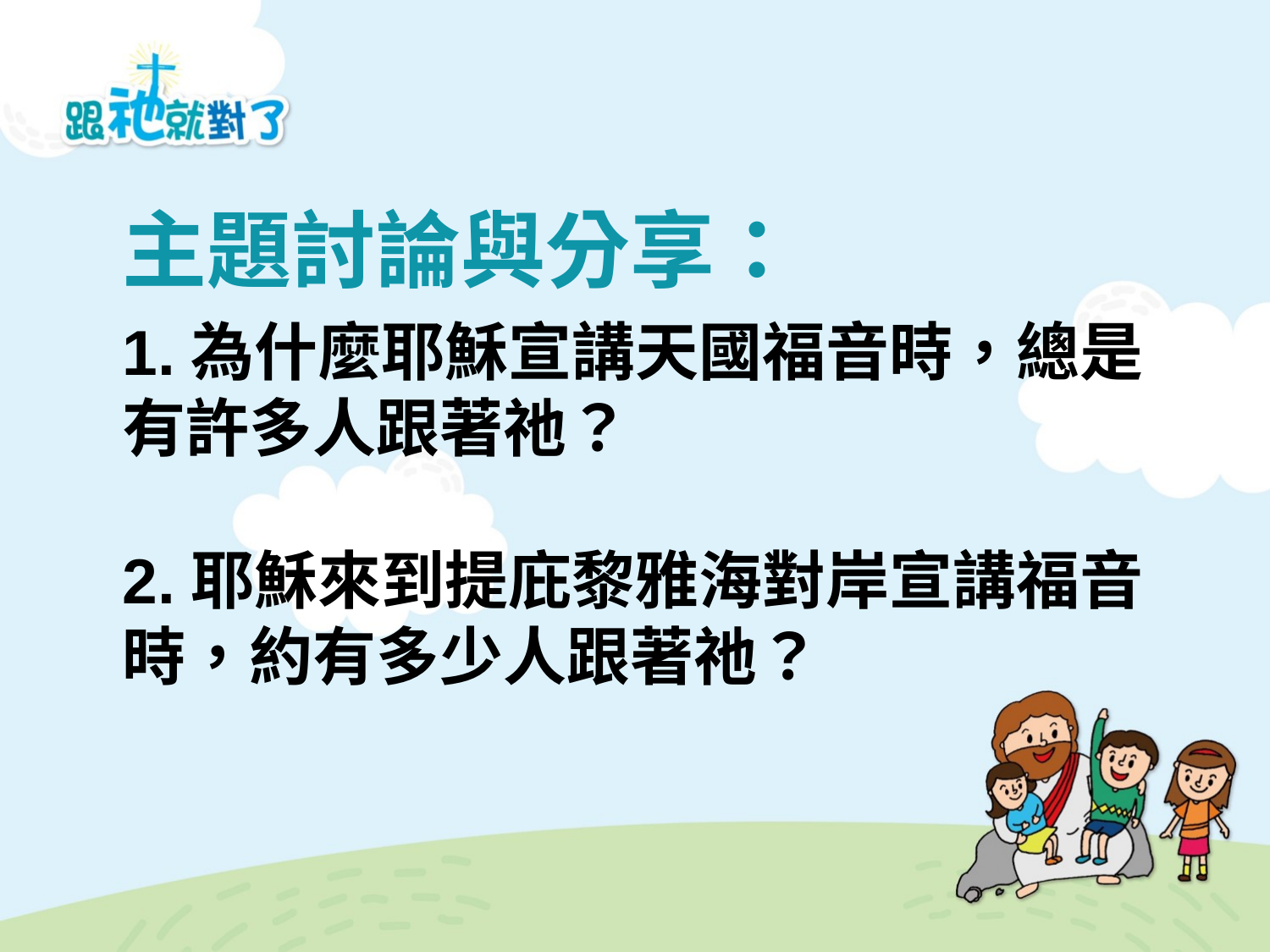

主題討論與分享：
1.為什麼耶穌宣講天國福音時，總是有許多人跟著祂？

2.耶穌來到提庇黎雅海對岸宣講福音時，約有多少人跟著祂？